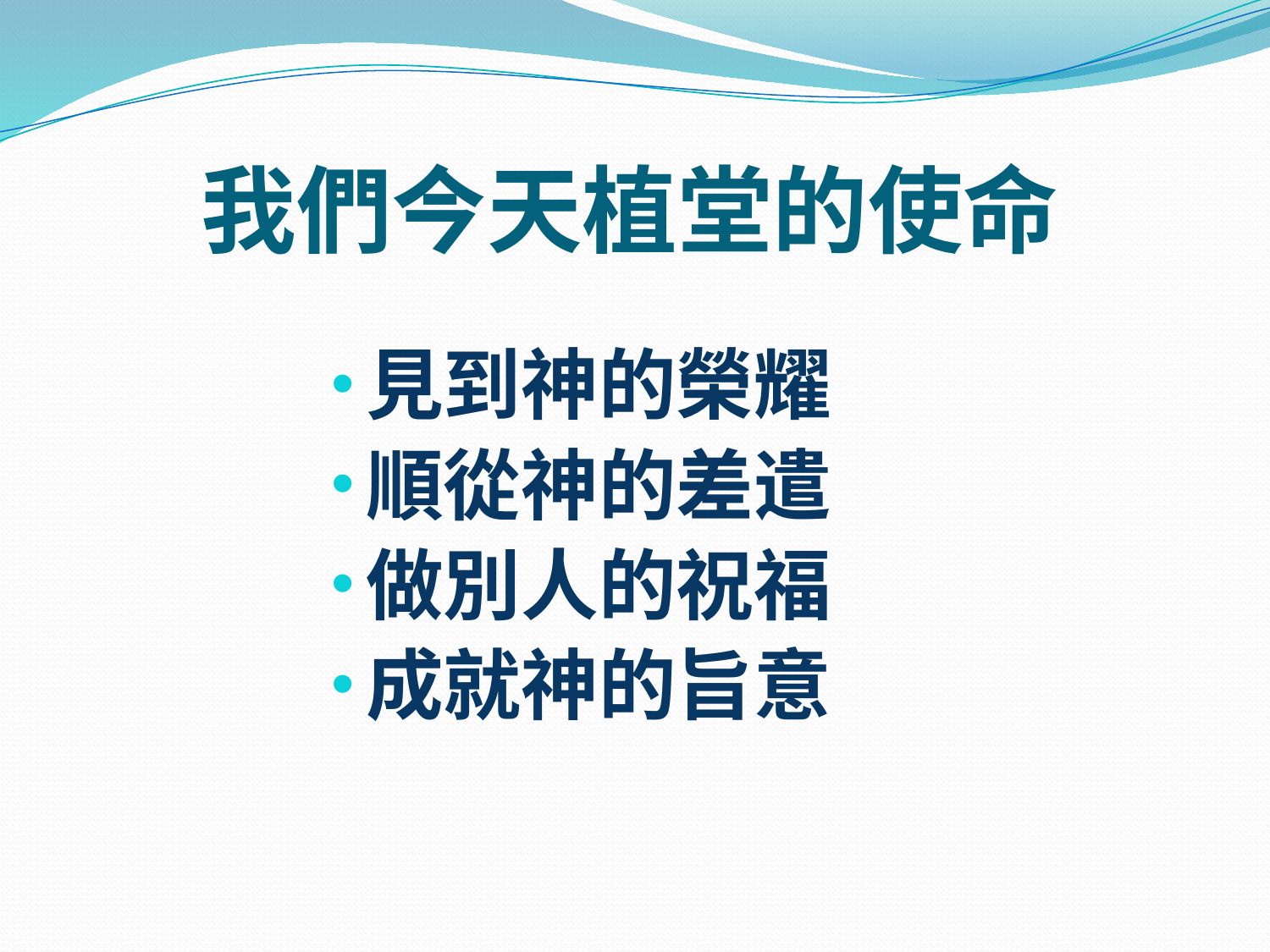

# 我們今天植堂的使命
見到神的榮耀
順從神的差遣
做別人的祝福
成就神的旨意